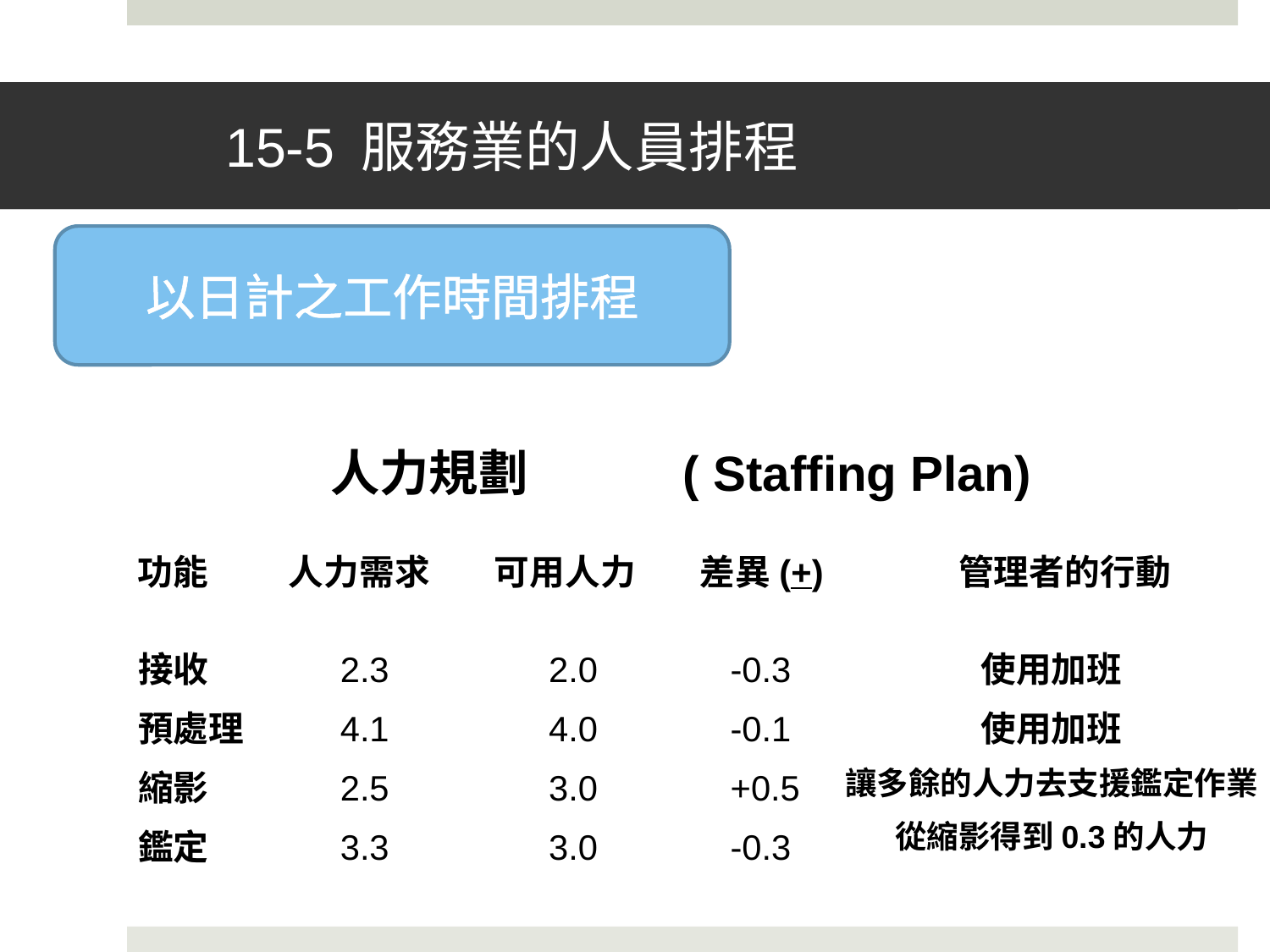

# 15-5 服務業的人員排程
1515-5 服務業的人員排程-4 現場生產控制
以日計之工作時間排程
人力規劃    　　( Staffing Plan)
功能          人力需求        可用人力        差異(+)             管理者的行動
接收
預處理
縮影
鑑定
2.3
4.1
2.5
3.3
2.0
4.0
3.0
3.0
-0.3
-0.1
+0.5
-0.3
使用加班
使用加班
讓多餘的人力去支援鑑定作業
從縮影得到0.3的人力